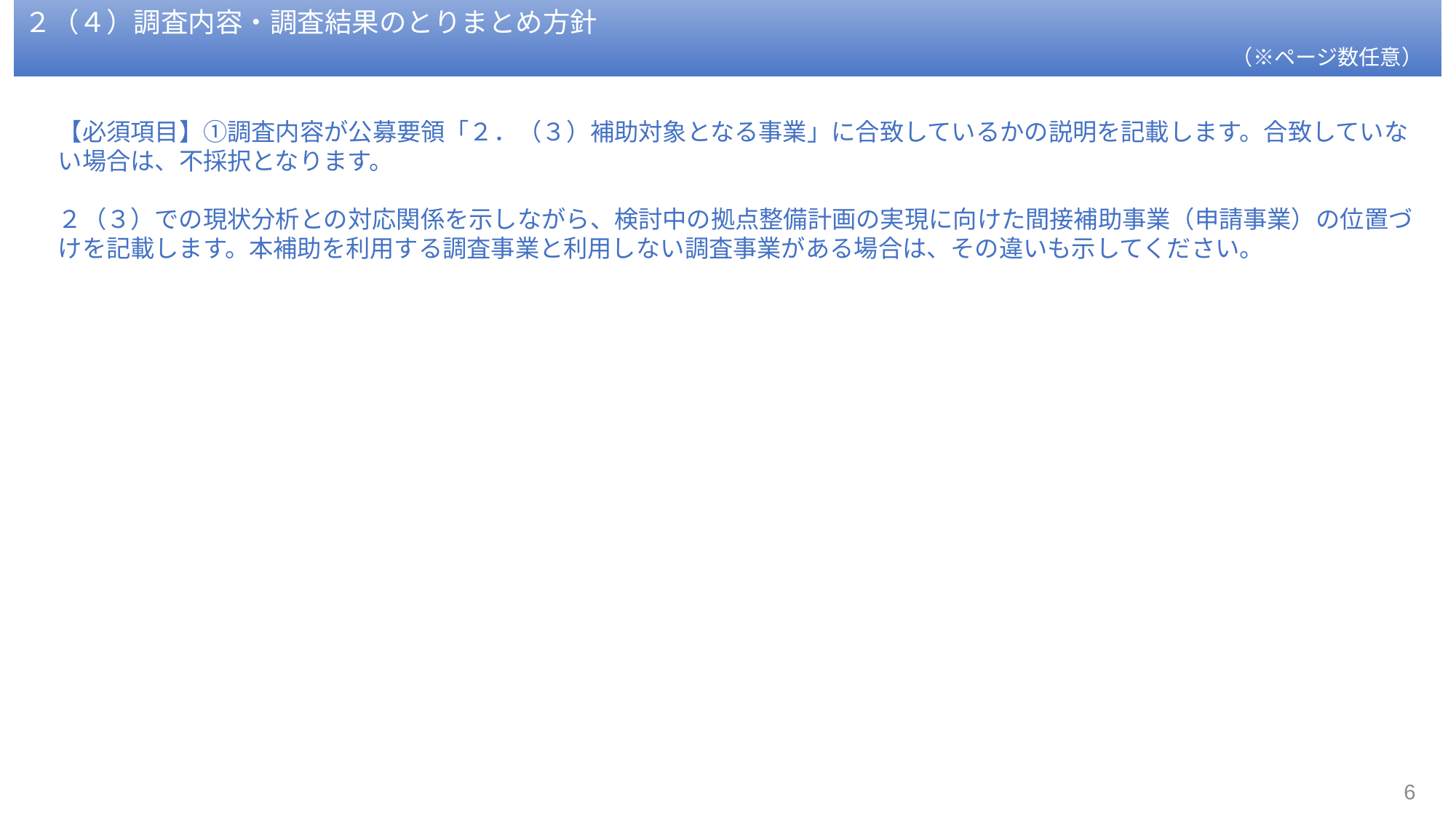

２（４）調査内容・調査結果のとりまとめ方針

（※ページ数任意）
【必須項目】①調査内容が公募要領「２．（３）補助対象となる事業」に合致しているかの説明を記載します。合致していない場合は、不採択となります。

２（３）での現状分析との対応関係を示しながら、検討中の拠点整備計画の実現に向けた間接補助事業（申請事業）の位置づけを記載します。本補助を利用する調査事業と利用しない調査事業がある場合は、その違いも示してください。

6